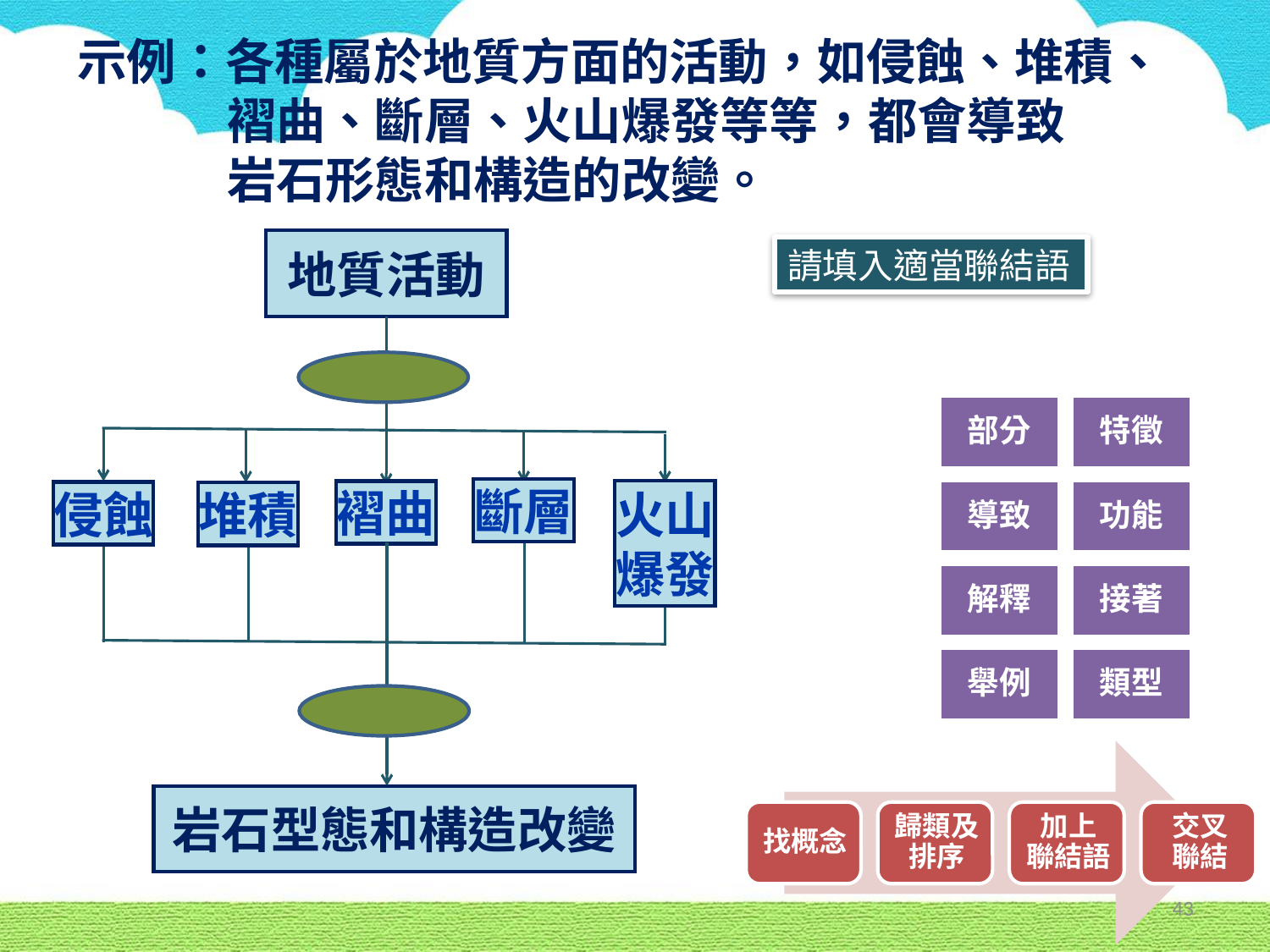

# 示例：各種屬於地質方面的活動，如侵蝕、堆積、	  褶曲、斷層、火山爆發等等，都會導致 岩石形態和構造的改變。
地質活動
請填入適當聯結語

部分
特徵
導致
功能
解釋
接著
舉例
類型

斷層
火山
爆發
褶曲
侵蝕
堆積

找概念
歸類及排序
加上 聯結語
交叉 聯結
岩石型態和構造改變
43